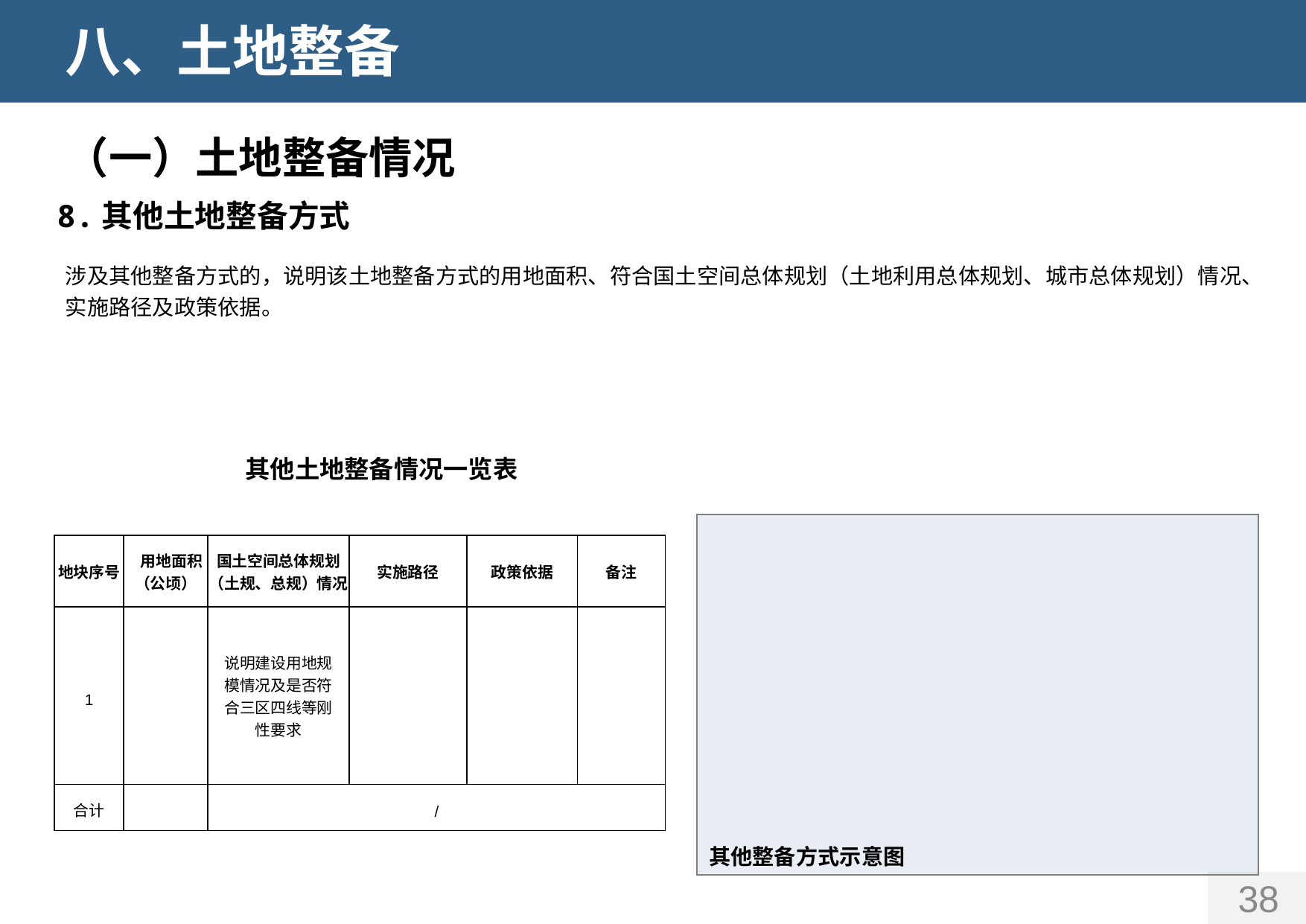

八、土地整备
（一）土地整备情况
8.其他土地整备方式
涉及其他整备方式的，说明该土地整备方式的用地面积、符合国土空间总体规划（土地利用总体规划、城市总体规划）情况、实施路径及政策依据。
其他土地整备情况一览表

| 地块序号 | 用地面积 （公顷） | 国土空间总体规划（土规、总规）情况 | 实施路径 | 政策依据 | 备注 |
| --- | --- | --- | --- | --- | --- |
| 1 |  | 说明建设用地规模情况及是否符合三区四线等刚性要求 |  |  |  |
| 合计 |  | / |  |  |  |
其他整备方式示意图
38